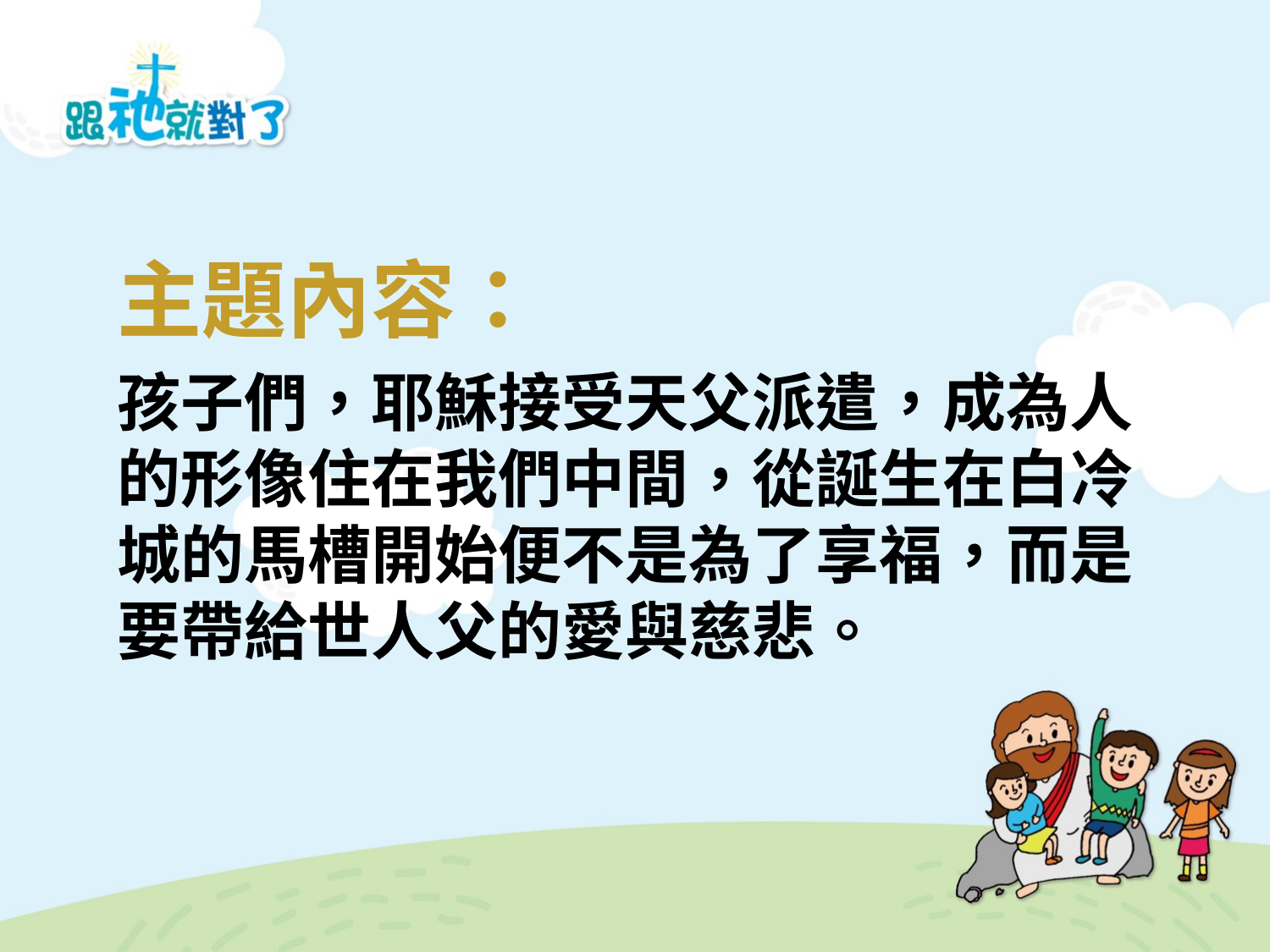

主題內容：
孩子們，耶穌接受天父派遣，成為人的形像住在我們中間，從誕生在白冷城的馬槽開始便不是為了享福，而是要帶給世人父的愛與慈悲。